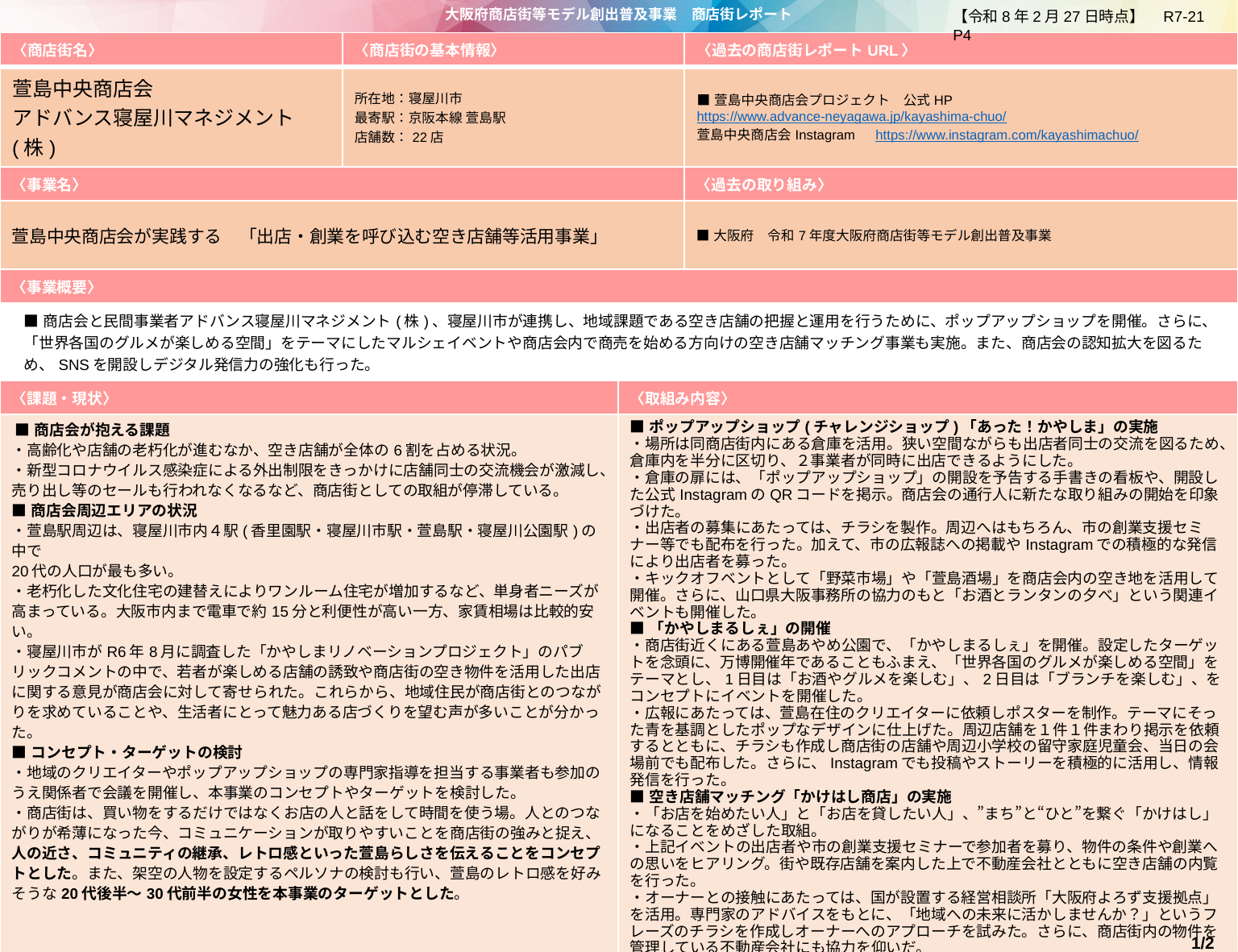

【令和8年2月27日時点】　R7-21　P4
| 〈商店街名〉 | 〈商店街の基本情報〉 |  | 〈過去の商店街レポートURL〉 |
| --- | --- | --- | --- |
| 萱島中央商店会 アドバンス寝屋川マネジメント(株) | 所在地：寝屋川市 最寄駅：京阪本線 萱島駅 店舗数：22店 |  | ■萱島中央商店会プロジェクト　公式HP　 https://www.advance-neyagawa.jp/kayashima-chuo/ 萱島中央商店会Instagram　https://www.instagram.com/kayashimachuo/ |
| 〈事業名〉 |  |  | 〈過去の取り組み〉 |
| 萱島中央商店会が実践する　「出店・創業を呼び込む空き店舗等活用事業」 |  |  | ■大阪府　令和7年度大阪府商店街等モデル創出普及事業 |
| 〈事業概要〉 |  |  |  |
| ■商店会と民間事業者アドバンス寝屋川マネジメント(株)、寝屋川市が連携し、地域課題である空き店舗の把握と運用を行うために、ポップアップショップを開催。さらに、「世界各国のグルメが楽しめる空間」をテーマにしたマルシェイベントや商店会内で商売を始める方向けの空き店舗マッチング事業も実施。また、商店会の認知拡大を図るため、SNSを開設しデジタル発信力の強化も行った。 |  |  |  |
| 〈課題・現状〉 |  | 〈取組み内容〉 |  |
| ■商店会が抱える課題 ・高齢化や店舗の老朽化が進むなか、空き店舗が全体の6割を占める状況。 ・新型コロナウイルス感染症による外出制限をきっかけに店舗同士の交流機会が激減し、売り出し等のセールも行われなくなるなど、商店街としての取組が停滞している。 ■商店会周辺エリアの状況 ・萱島駅周辺は、寝屋川市内４駅(香里園駅・寝屋川市駅・萱島駅・寝屋川公園駅)の中で 20代の人口が最も多い。 ・老朽化した文化住宅の建替えによりワンルーム住宅が増加するなど、単身者ニーズが高まっている。大阪市内まで電車で約15分と利便性が高い一方、家賃相場は比較的安い。 ・寝屋川市がR6年8月に調査した「かやしまリノベーションプロジェクト」のパブリックコメントの中で、若者が楽しめる店舗の誘致や商店街の空き物件を活用した出店に関する意見が商店会に対して寄せられた。これらから、地域住民が商店街とのつながりを求めていることや、生活者にとって魅力ある店づくりを望む声が多いことが分かった。 ■コンセプト・ターゲットの検討 ・地域のクリエイターやポップアップショップの専門家指導を担当する事業者も参加のうえ関係者で会議を開催し、本事業のコンセプトやターゲットを検討した。 ・商店街は、買い物をするだけではなくお店の人と話をして時間を使う場。人とのつながりが希薄になった今、コミュニケーションが取りやすいことを商店街の強みと捉え、人の近さ、コミュニティの継承、レトロ感といった萱島らしさを伝えることをコンセプトとした。また、架空の人物を設定するペルソナの検討も行い、萱島のレトロ感を好みそうな20代後半～30代前半の女性を本事業のターゲットとした。 |  | ■ポップアップショップ(チャレンジショップ)「あった！かやしま」の実施 ・場所は同商店街内にある倉庫を活用。狭い空間ながらも出店者同士の交流を図るため、倉庫内を半分に区切り、２事業者が同時に出店できるようにした。 ・倉庫の扉には、「ポップアップショップ」の開設を予告する手書きの看板や、開設した公式InstagramのQRコードを掲示。商店会の通行人に新たな取り組みの開始を印象づけた。 ・出店者の募集にあたっては、チラシを製作。周辺へはもちろん、市の創業支援セミナー等でも配布を行った。加えて、市の広報誌への掲載やInstagramでの積極的な発信により出店者を募った。 ・キックオフベントとして「野菜市場」や「萱島酒場」を商店会内の空き地を活用して開催。さらに、山口県大阪事務所の協力のもと「お酒とランタンの夕べ」という関連イベントも開催した。 ■「かやしまるしぇ」の開催 ・商店街近くにある萱島あやめ公園で、「かやしまるしぇ」を開催。設定したターゲットを念頭に、万博開催年であることもふまえ、「世界各国のグルメが楽しめる空間」をテーマとし、1日目は「お酒やグルメを楽しむ」、2日目は「ブランチを楽しむ」、をコンセプトにイベントを開催した。 ・広報にあたっては、萱島在住のクリエイターに依頼しポスターを制作。テーマにそった青を基調としたポップなデザインに仕上げた。周辺店舗を１件１件まわり掲示を依頼するとともに、チラシも作成し商店街の店舗や周辺小学校の留守家庭児童会、当日の会場前でも配布した。さらに、Instagramでも投稿やストーリーを積極的に活用し、情報発信を行った。 ■空き店舗マッチング「かけはし商店」の実施 ・「お店を始めたい人」と「お店を貸したい人」、”まち”と“ひと”を繋ぐ「かけはし」になることをめざした取組。 ・上記イベントの出店者や市の創業支援セミナーで参加者を募り、物件の条件や創業への思いをヒアリング。街や既存店舗を案内した上で不動産会社とともに空き店舗の内覧を行った。 ・オーナーとの接触にあたっては、国が設置する経営相談所「大阪府よろず支援拠点」を活用。専門家のアドバイスをもとに、「地域への未来に活かしませんか？」というフレーズのチラシを作成しオーナーへのアプローチを試みた。さらに、商店街内の物件を管理している不動産会社にも協力を仰いだ。 |  |
| ■インターネット環境整備の必要性 ・商店街はホームページや各種SNSといったインターネット上で情報を発信するための媒体を運用しておらず、商店街内にデジタル対応に関する知識を持つ人も乏しい。 ・商店街に関する情報や空き店舗活用を発信するためにも、SNS運用ができる人材の確保・育成の強化を図りたい。 ⇒まずはSNSのアカウントを開設し、ターゲットとしている20代～30代にアプローチをする。 |  | ■Instagramの開設 ・R7年8月にInstagramのアカウントを開設して、都度ポップアップショップの出店者募集や出店者紹介、イベント案内を行った。ポップアップショップやマルシェの実際の様子も発信し、メンションがあった投稿は全てストーリーなどで反応するように心がけるなど、きめ細やかな情報発信を行った。 ・アカウント内の投稿デザインは、全体としては緑、マルシェのみ青とし、見やすさと一体感を意識した。 ・ポップアップショップの紹介と「かやしまるしぇ」の告知のため、９月と11月に 計３回、SNS広告を活用。各回の結果を検証し、次の広告では配信するエリアや世代を見直すなど効果的な運用を行った。 ・大阪国際大学や香里ヌヴェール学院高等学校の学生の制作による商店街店舗紹介リール動画の投稿も行い、若い世代の視点を活用した魅力発信に取り組んだ。 |  |
1/2